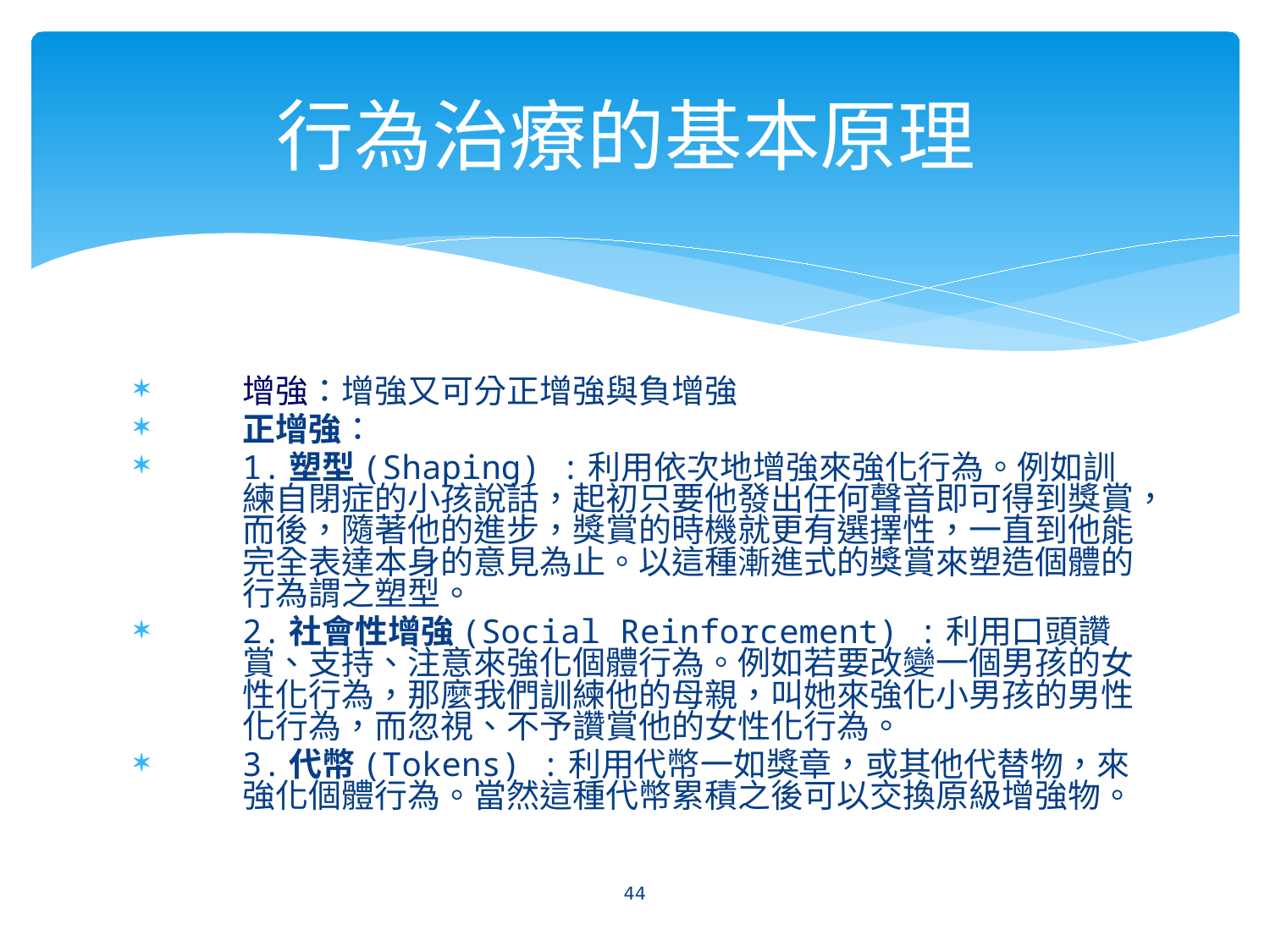

# 行為治療的基本原理
增強：增強又可分正增強與負增強
正增強：
1.塑型(Shaping) :利用依次地增強來強化行為。例如訓練自閉症的小孩說話，起初只要他發出任何聲音即可得到獎賞，而後，隨著他的進步，獎賞的時機就更有選擇性，一直到他能完全表達本身的意見為止。以這種漸進式的獎賞來塑造個體的行為謂之塑型。
2.社會性增強(Social Reinforcement) :利用口頭讚賞、支持、注意來強化個體行為。例如若要改變一個男孩的女性化行為，那麼我們訓練他的母親，叫她來強化小男孩的男性化行為，而忽視、不予讚賞他的女性化行為。
3.代幣(Tokens) :利用代幣一如獎章，或其他代替物，來強化個體行為。當然這種代幣累積之後可以交換原級增強物。
44